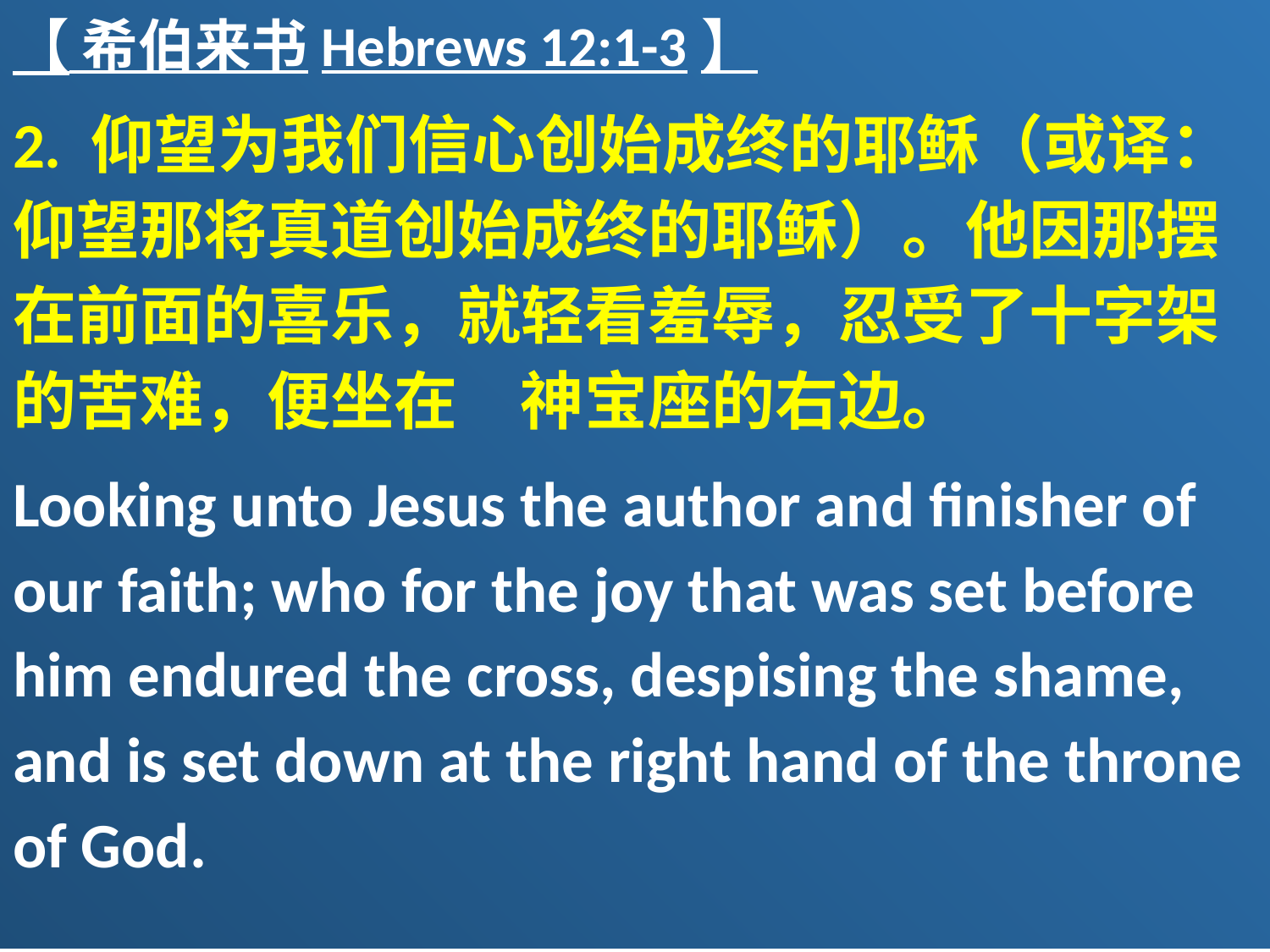

【 希伯来书Hebrews 12:1-3】
2. 仰望为我们信心创始成终的耶稣（或译：仰望那将真道创始成终的耶稣）。他因那摆在前面的喜乐，就轻看羞辱，忍受了十字架的苦难，便坐在　神宝座的右边。
Looking unto Jesus the author and finisher of our faith; who for the joy that was set before him endured the cross, despising the shame, and is set down at the right hand of the throne of God.